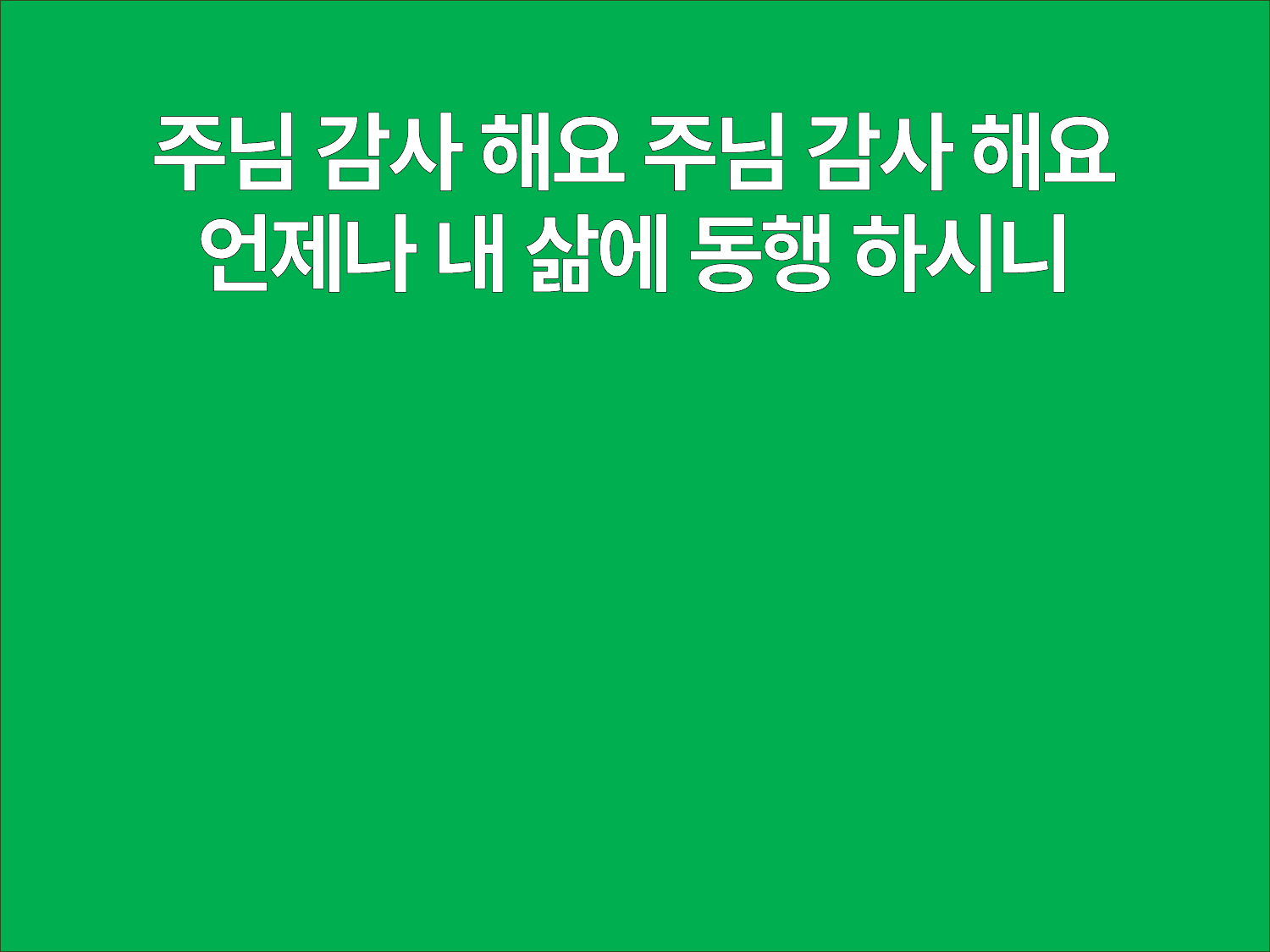

주님 감사 해요 주님 감사 해요
언제나 내 삶에 동행 하시니